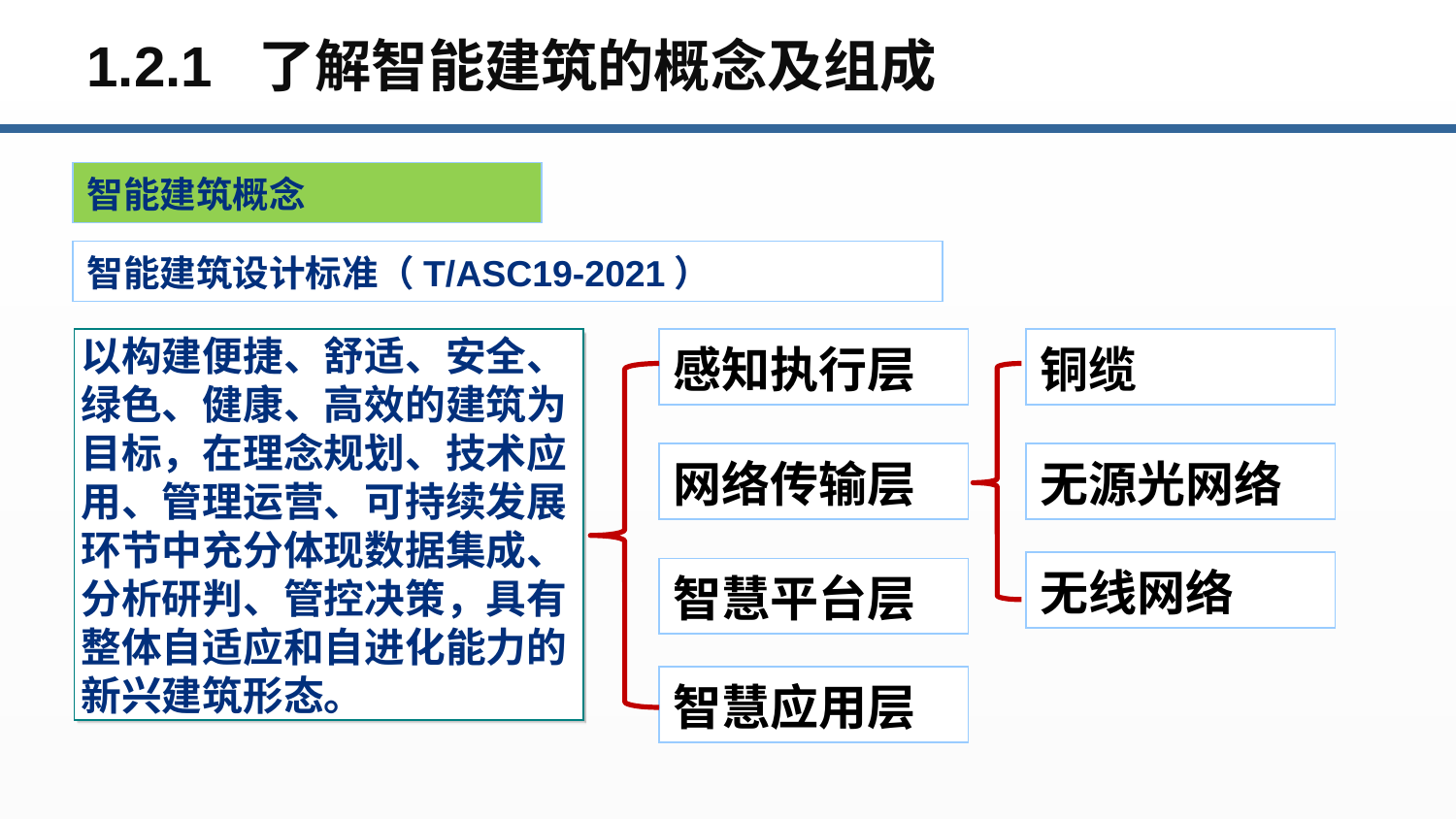

# 1.2.1  了解智能建筑的概念及组成
智能建筑概念
智能建筑设计标准（T/ASC19-2021）
以构建便捷、舒适、安全、绿色、健康、高效的建筑为目标，在理念规划、技术应用、管理运营、可持续发展环节中充分体现数据集成、分析研判、管控决策，具有整体自适应和自进化能力的新兴建筑形态。
感知执行层
铜缆

网络传输层
无源光网络
无线网络
智慧平台层
智慧应用层